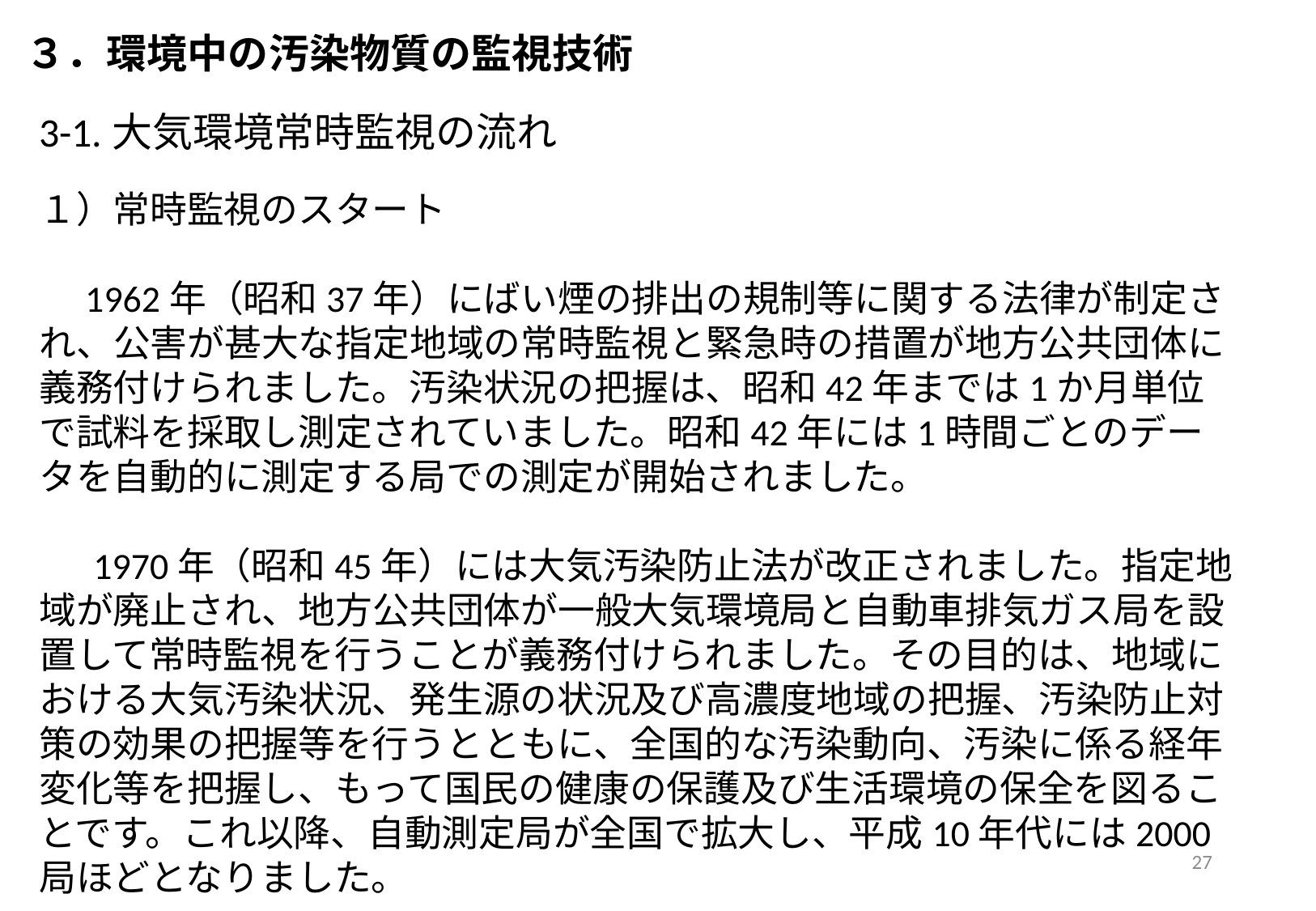

３．環境中の汚染物質の監視技術
3-1.大気環境常時監視の流れ
１）常時監視のスタート

　1962年（昭和37年）にばい煙の排出の規制等に関する法律が制定され、公害が甚大な指定地域の常時監視と緊急時の措置が地方公共団体に義務付けられました。汚染状況の把握は、昭和42年までは1か月単位で試料を採取し測定されていました。昭和42年には1時間ごとのデータを自動的に測定する局での測定が開始されました。

　 1970年（昭和45年）には大気汚染防止法が改正されました。指定地域が廃止され、地方公共団体が一般大気環境局と自動車排気ガス局を設置して常時監視を行うことが義務付けられました。その目的は、地域における大気汚染状況、発生源の状況及び高濃度地域の把握、汚染防止対策の効果の把握等を行うとともに、全国的な汚染動向、汚染に係る経年変化等を把握し、もって国民の健康の保護及び生活環境の保全を図ることです。これ以降、自動測定局が全国で拡大し、平成10年代には2000局ほどとなりました。
27